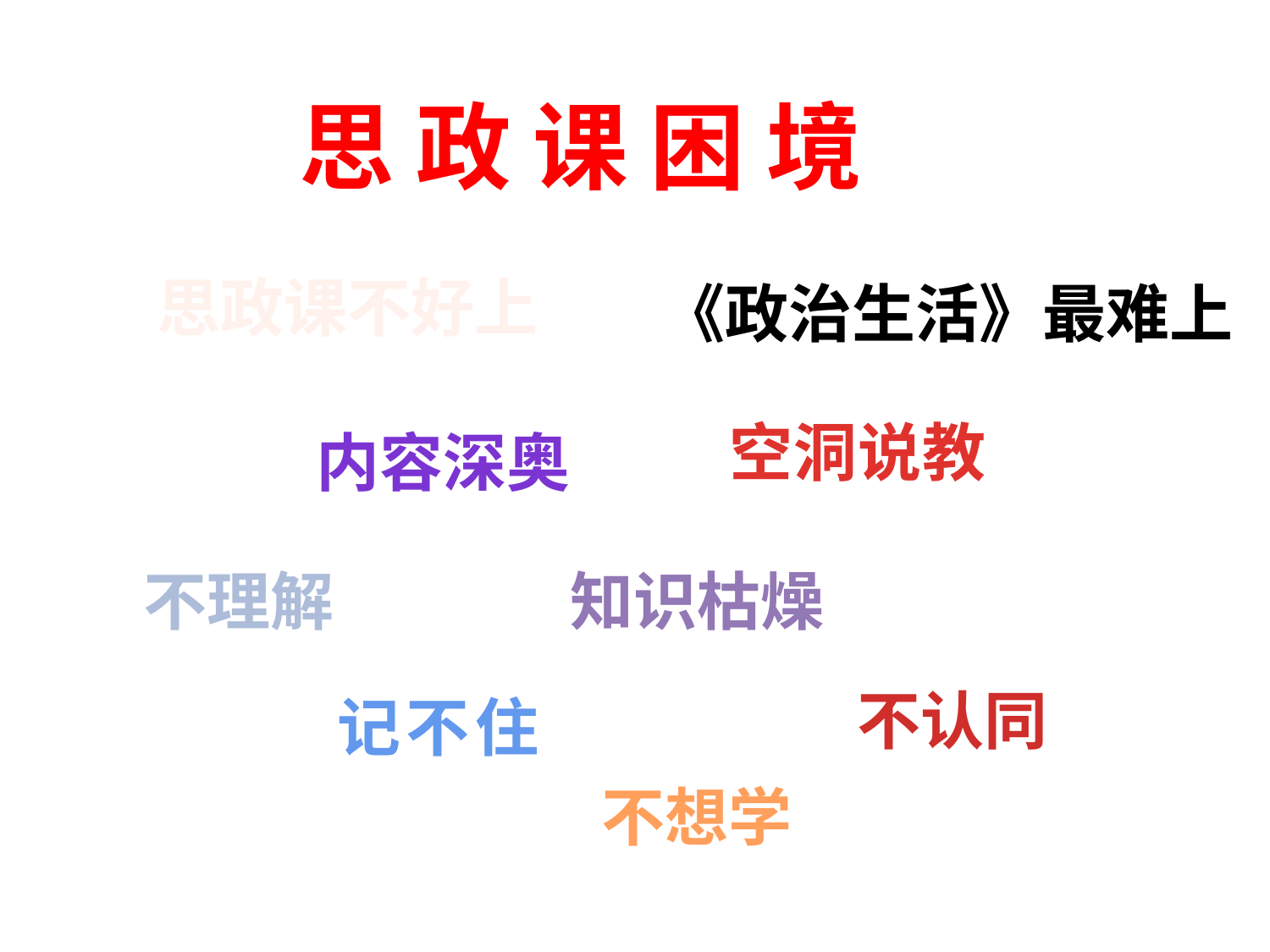

思 政 课 困 境
思政课不好上
《政治生活》最难上
空洞说教
内容深奥
不理解
知识枯燥
不认同
记不住
不想学